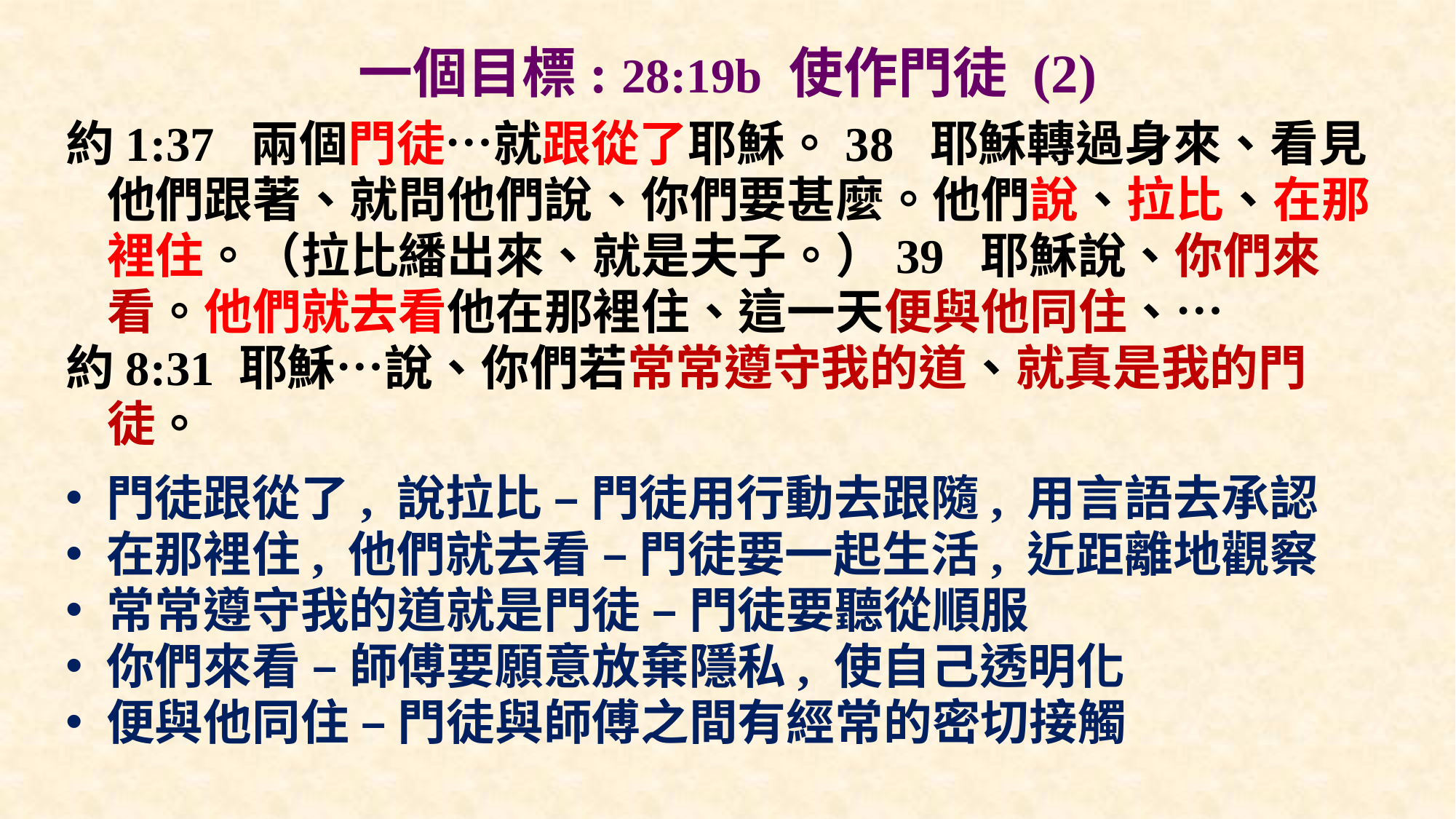

# 一個目標: 28:19b 使作門徒 (2)
約1:37  兩個門徒…就跟從了耶穌。38  耶穌轉過身來、看見他們跟著、就問他們說、你們要甚麼。他們說、拉比、在那裡住。（拉比繙出來、就是夫子。）39  耶穌說、你們來看。他們就去看他在那裡住、這一天便與他同住、…
約8:31 耶穌…說、你們若常常遵守我的道、就真是我的門徒。
門徒跟從了, 說拉比 – 門徒用行動去跟隨, 用言語去承認
在那裡住, 他們就去看 – 門徒要一起生活, 近距離地觀察
常常遵守我的道就是門徒 – 門徒要聽從順服
你們來看 – 師傅要願意放棄隱私, 使自己透明化
便與他同住 – 門徒與師傅之間有經常的密切接觸